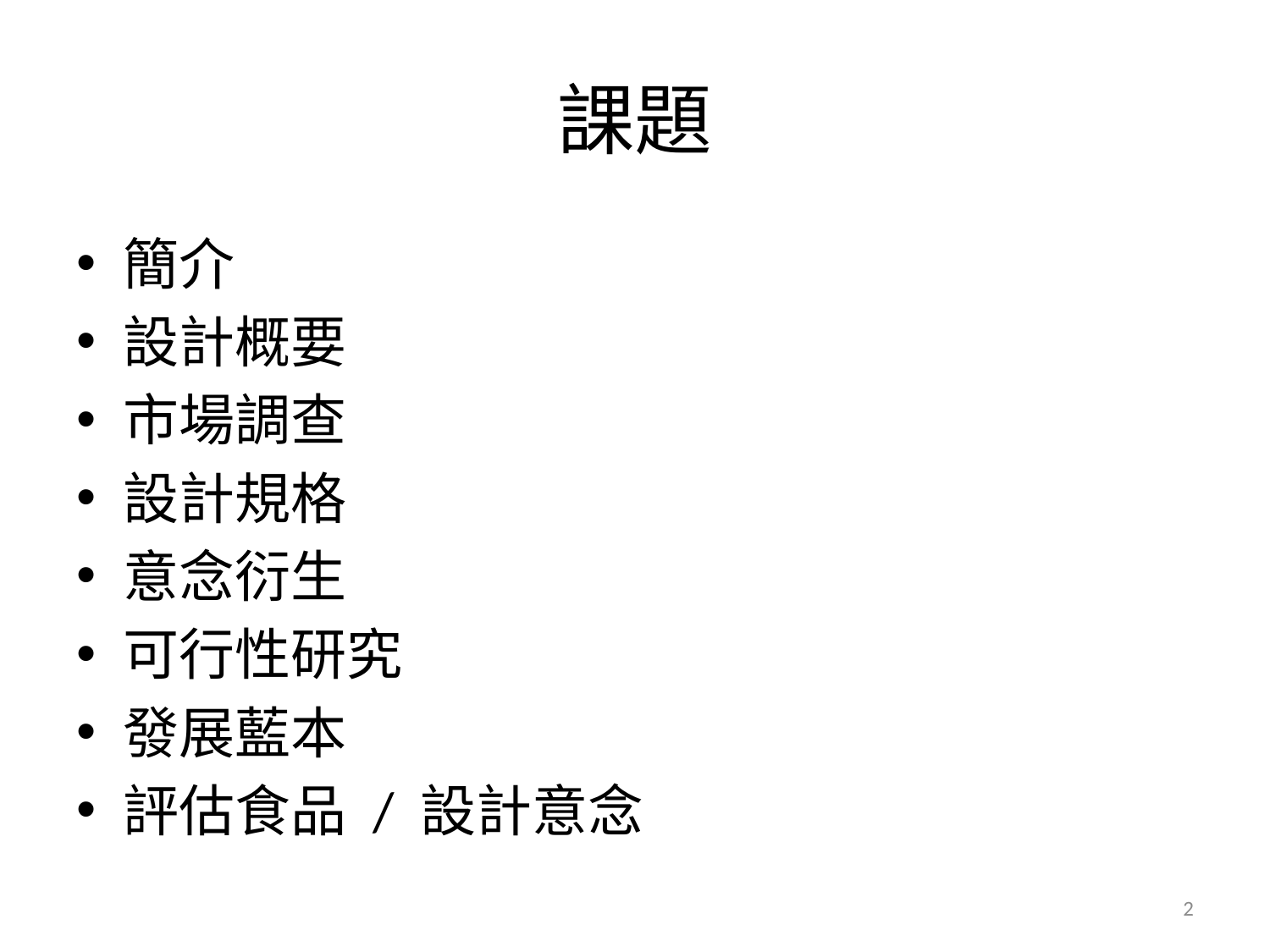

# 課題
簡介
設計概要
市場調查
設計規格
意念衍生
可行性研究
發展藍本
評估食品 / 設計意念

2